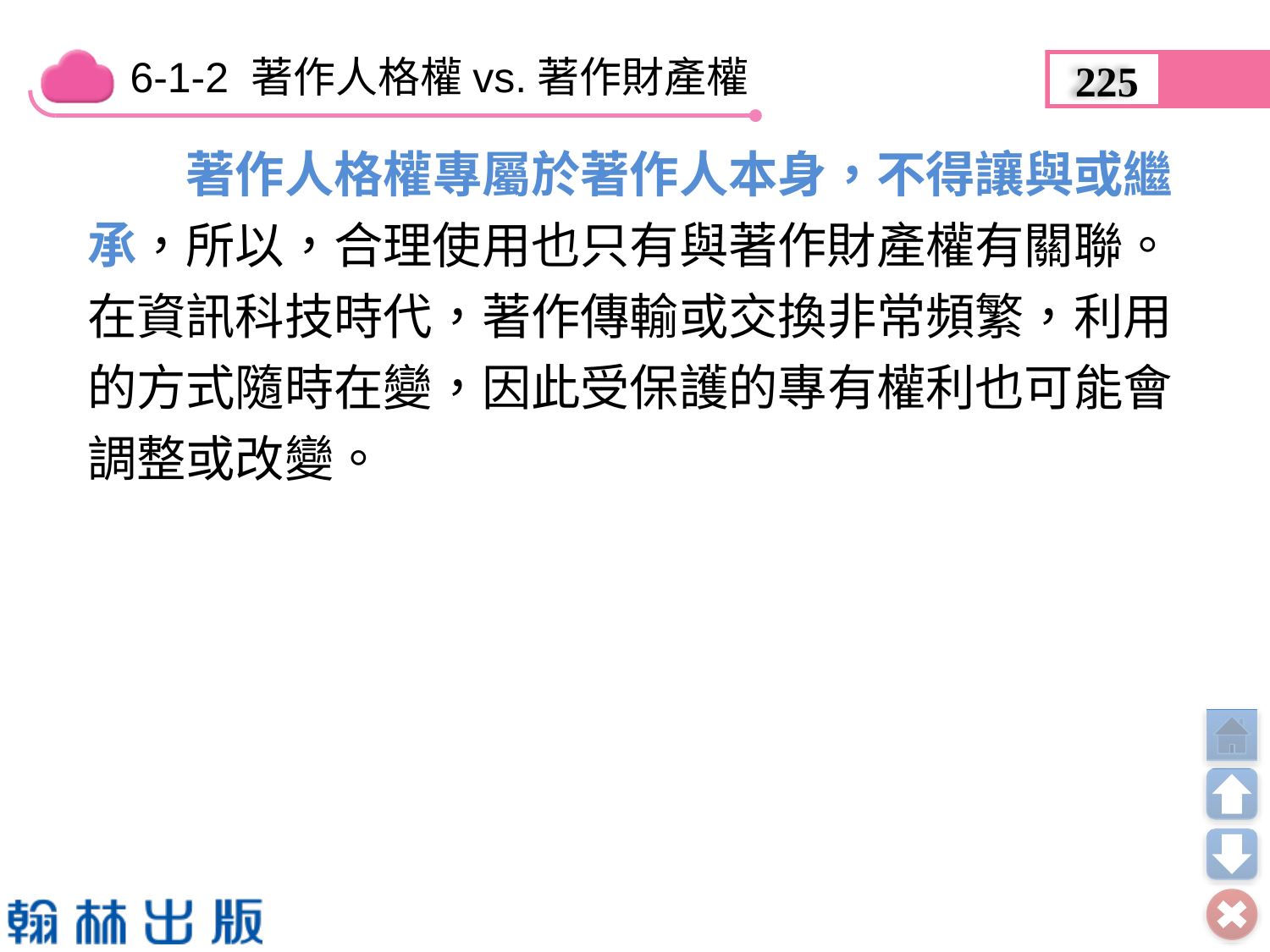

225
　　著作人格權專屬於著作人本身，不得讓與或繼承，所以，合理使用也只有與著作財產權有關聯。在資訊科技時代，著作傳輸或交換非常頻繁，利用的方式隨時在變，因此受保護的專有權利也可能會調整或改變。